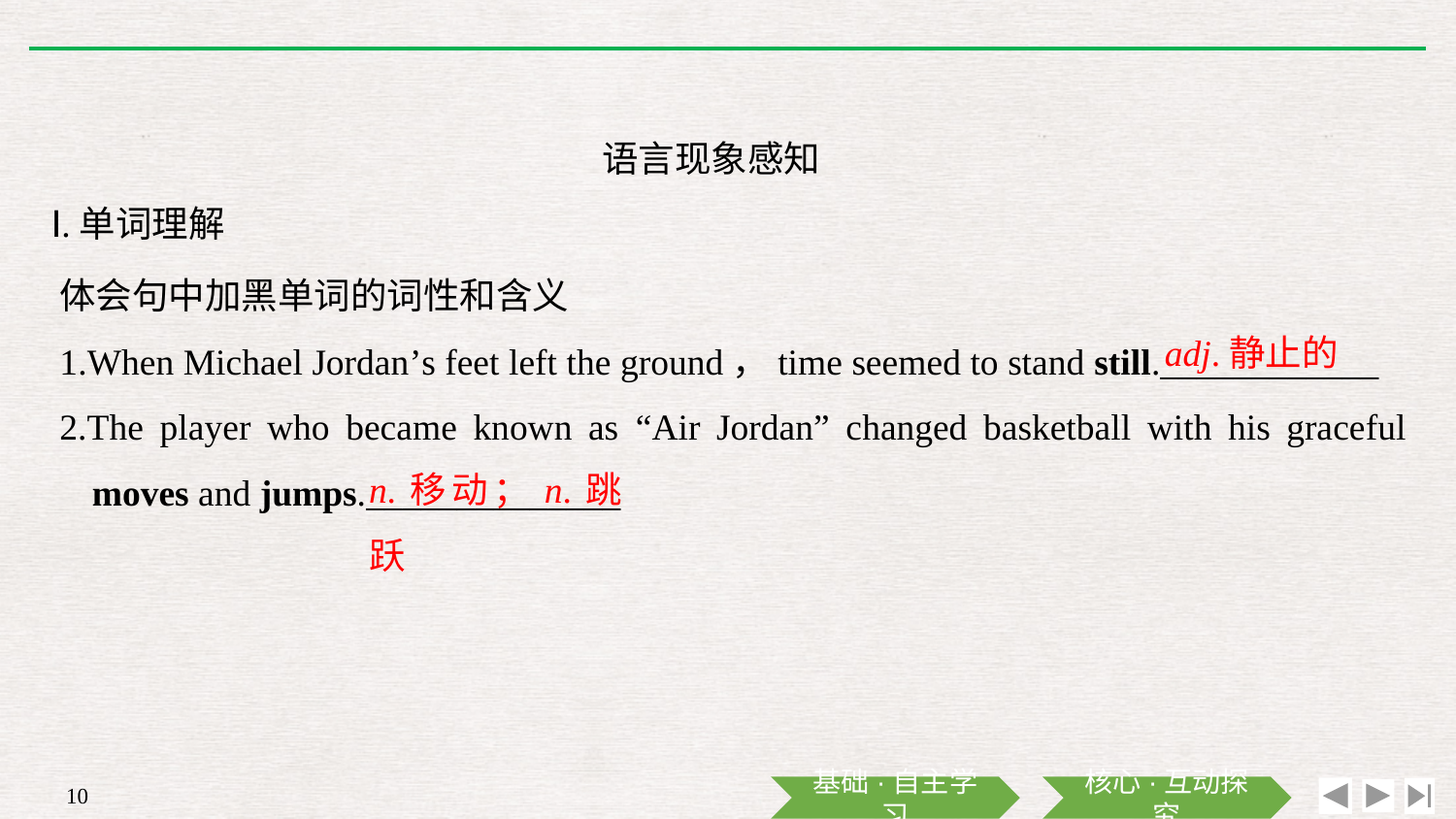

语言现象感知
Ⅰ.单词理解
体会句中加黑单词的词性和含义
1.When Michael Jordan’s feet left the ground，time seemed to stand still.____________
2.The player who became known as “Air Jordan” changed basketball with his graceful moves and jumps.______________
adj.静止的
n.移动；n.跳跃